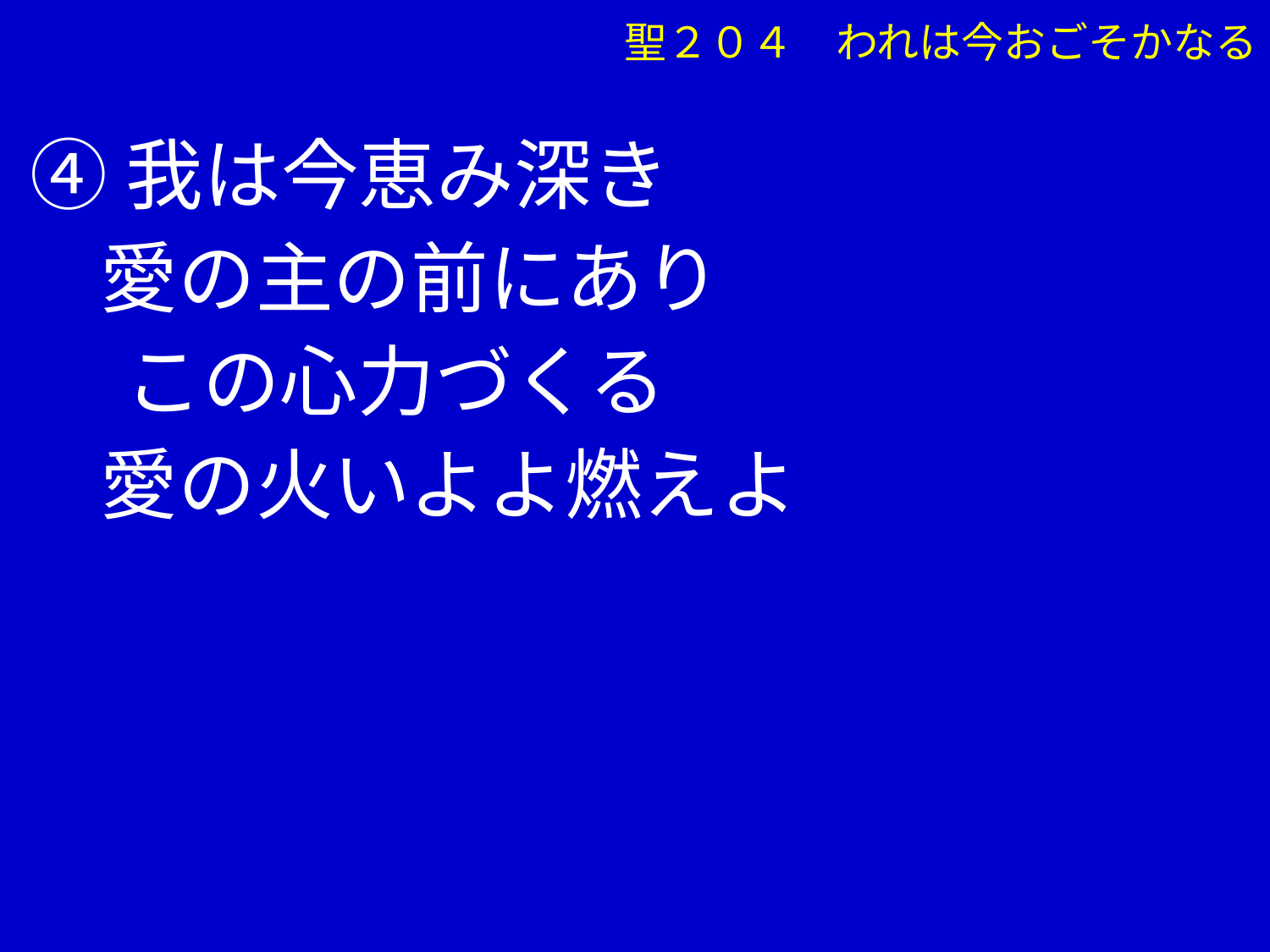

聖２０４　われは今おごそかなる
 ④我は今恵み深き
    愛の主の前にあり
　  この心力づくる
    愛の火いよよ燃えよ